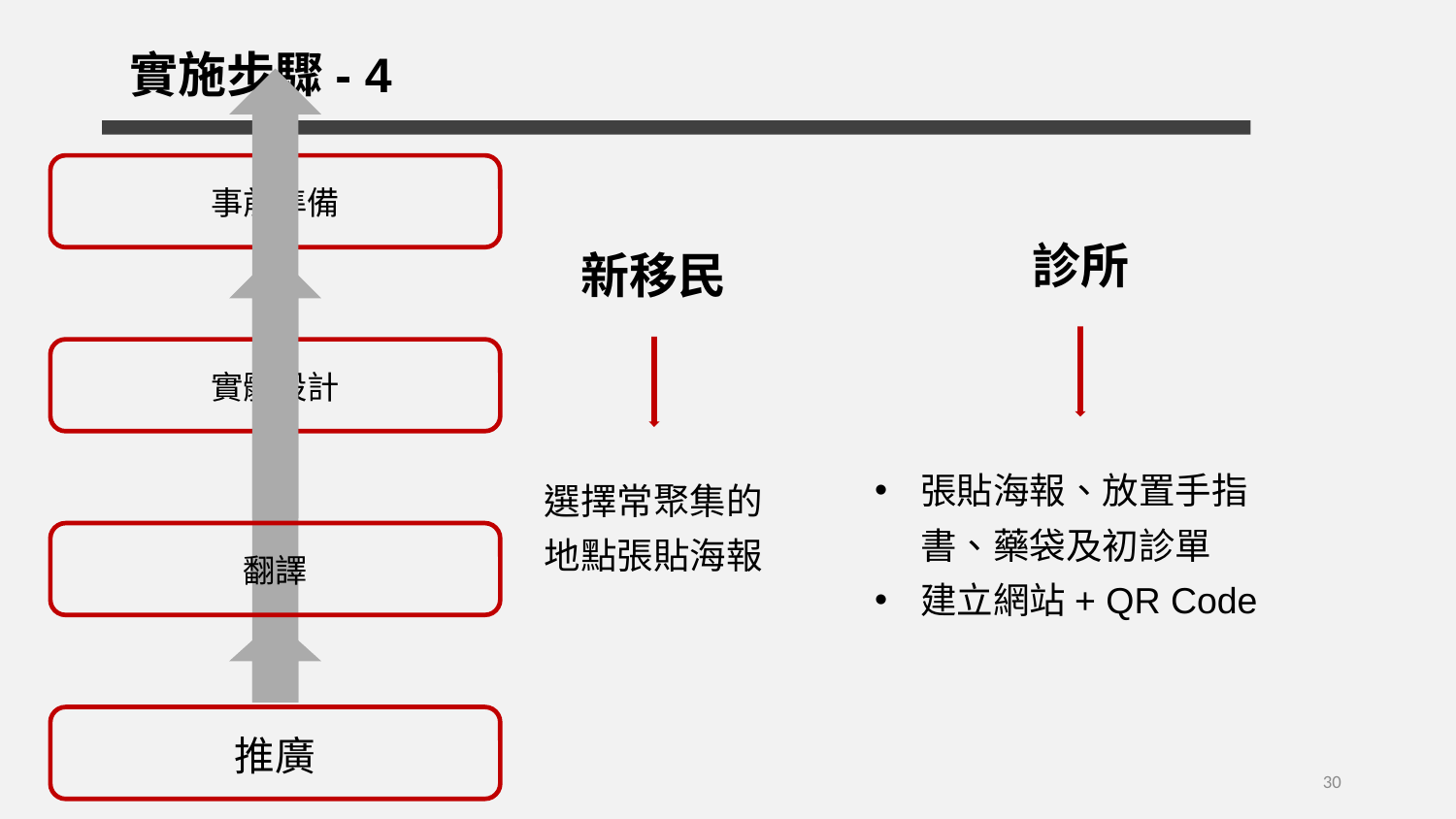

實施步驟- 4

事前準備
實體設計
翻譯
推廣

診所

張貼海報、放置手指書、藥袋及初診單
建立網站+ QR Code
新移民

選擇常聚集的地點張貼海報
30